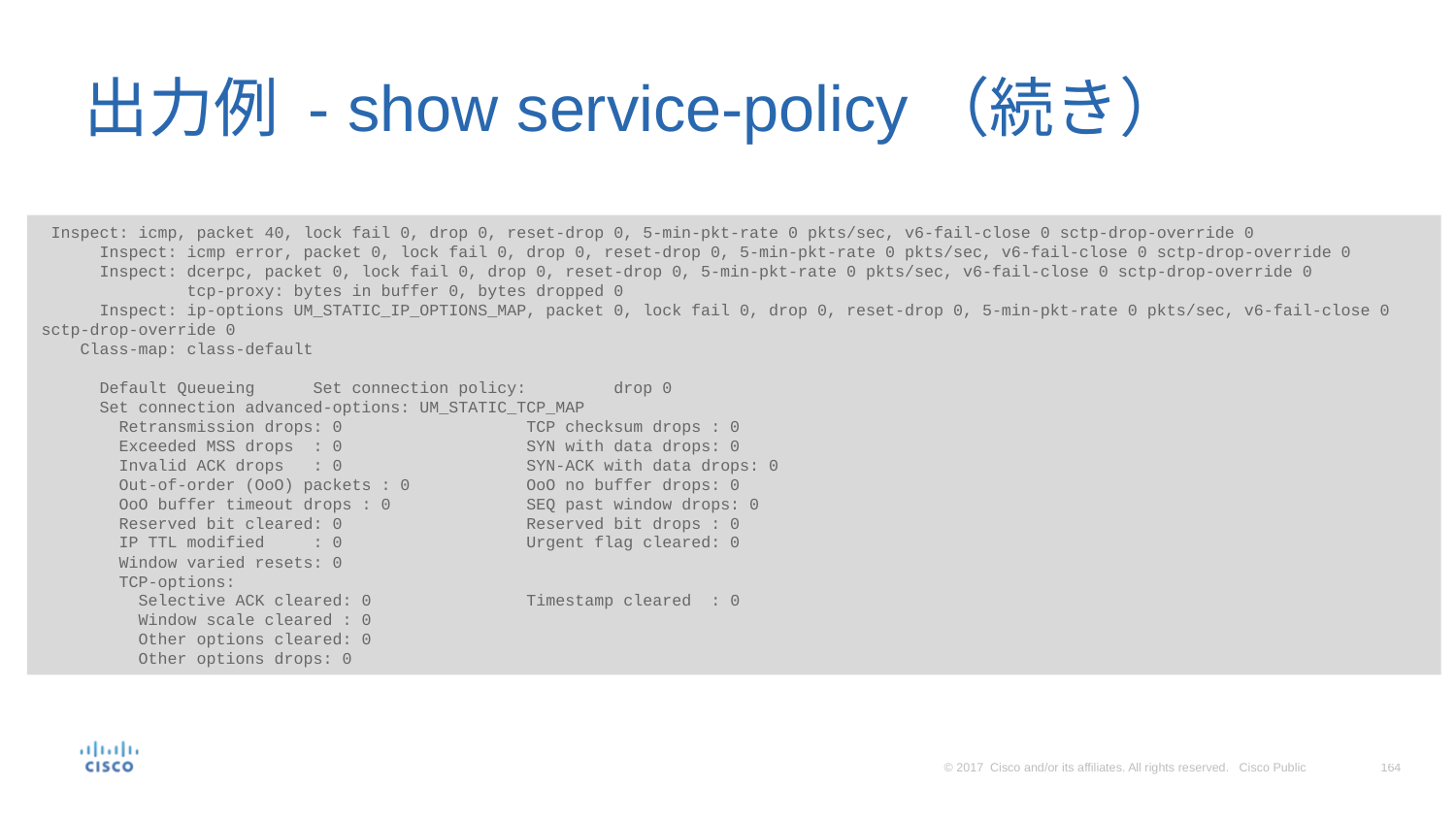

# 出力例 - show service-policy（続き）
 Inspect: icmp, packet 40, lock fail 0, drop 0, reset-drop 0, 5-min-pkt-rate 0 pkts/sec, v6-fail-close 0 sctp-drop-override 0
      Inspect: icmp error, packet 0, lock fail 0, drop 0, reset-drop 0, 5-min-pkt-rate 0 pkts/sec, v6-fail-close 0 sctp-drop-override 0
      Inspect: dcerpc, packet 0, lock fail 0, drop 0, reset-drop 0, 5-min-pkt-rate 0 pkts/sec, v6-fail-close 0 sctp-drop-override 0
               tcp-proxy: bytes in buffer 0, bytes dropped 0
      Inspect: ip-options UM_STATIC_IP_OPTIONS_MAP, packet 0, lock fail 0, drop 0, reset-drop 0, 5-min-pkt-rate 0 pkts/sec, v6-fail-close 0 sctp-drop-override 0
    Class-map: class-default

      Default Queueing      Set connection policy:         drop 0
      Set connection advanced-options: UM_STATIC_TCP_MAP
        Retransmission drops: 0                   TCP checksum drops : 0
        Exceeded MSS drops  : 0                   SYN with data drops: 0
        Invalid ACK drops   : 0                   SYN-ACK with data drops: 0
        Out-of-order (OoO) packets : 0            OoO no buffer drops: 0
        OoO buffer timeout drops : 0              SEQ past window drops: 0
        Reserved bit cleared: 0                   Reserved bit drops : 0
        IP TTL modified     : 0                   Urgent flag cleared: 0
        Window varied resets: 0
        TCP-options:
          Selective ACK cleared: 0                Timestamp cleared  : 0
          Window scale cleared : 0
          Other options cleared: 0
          Other options drops: 0